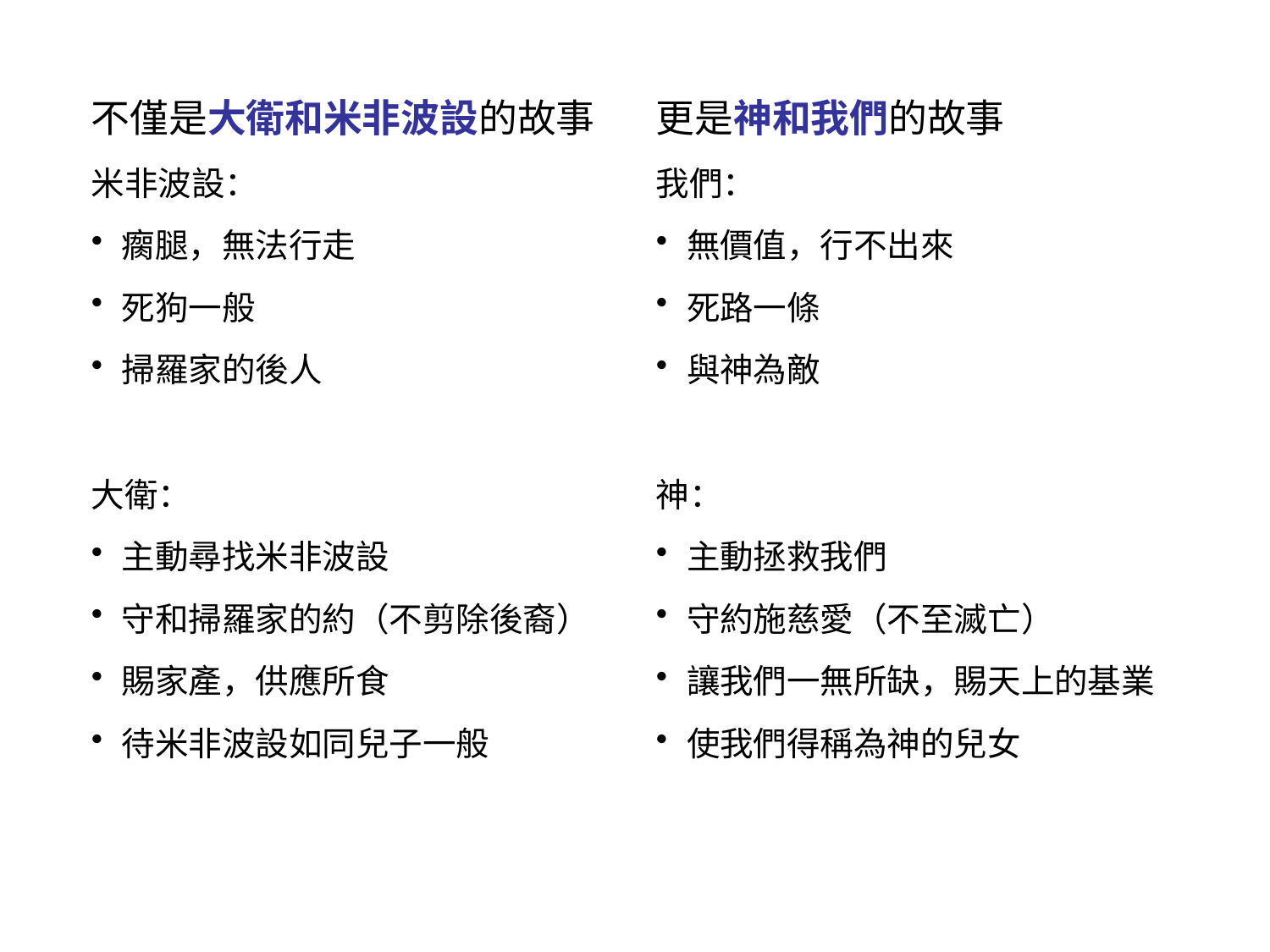

不僅是大衛和米非波設的故事
米非波設：
瘸腿，無法行走
死狗一般
掃羅家的後人

大衛：
主動尋找米非波設
守和掃羅家的約（不剪除後裔）
賜家產，供應所食
待米非波設如同兒子一般
更是神和我們的故事
我們：
無價值，行不出來
死路一條
與神為敵

神：
主動拯救我們
守約施慈愛（不至滅亡）
讓我們一無所缺，賜天上的基業
使我們得稱為神的兒女